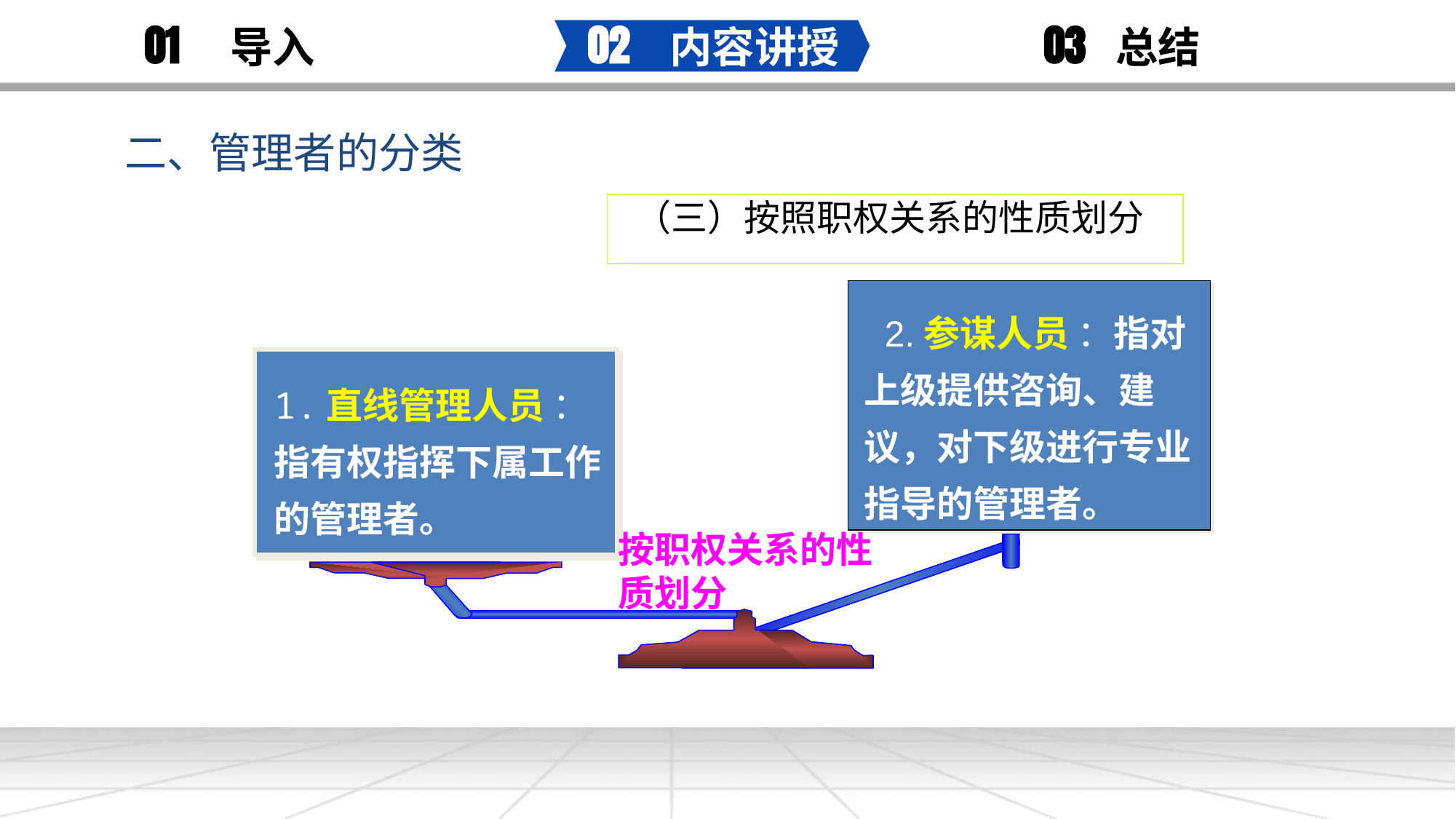

02   内容讲授
03  总结
01    导入

二、管理者的分类
 （三）按照职权关系的性质划分

  2.参谋人员 ：指对上级提供咨询、建议，对下级进行专业指导的管理者。

1.直线管理人员 ：指有权指挥下属工作的管理者。

按职权关系的性质划分